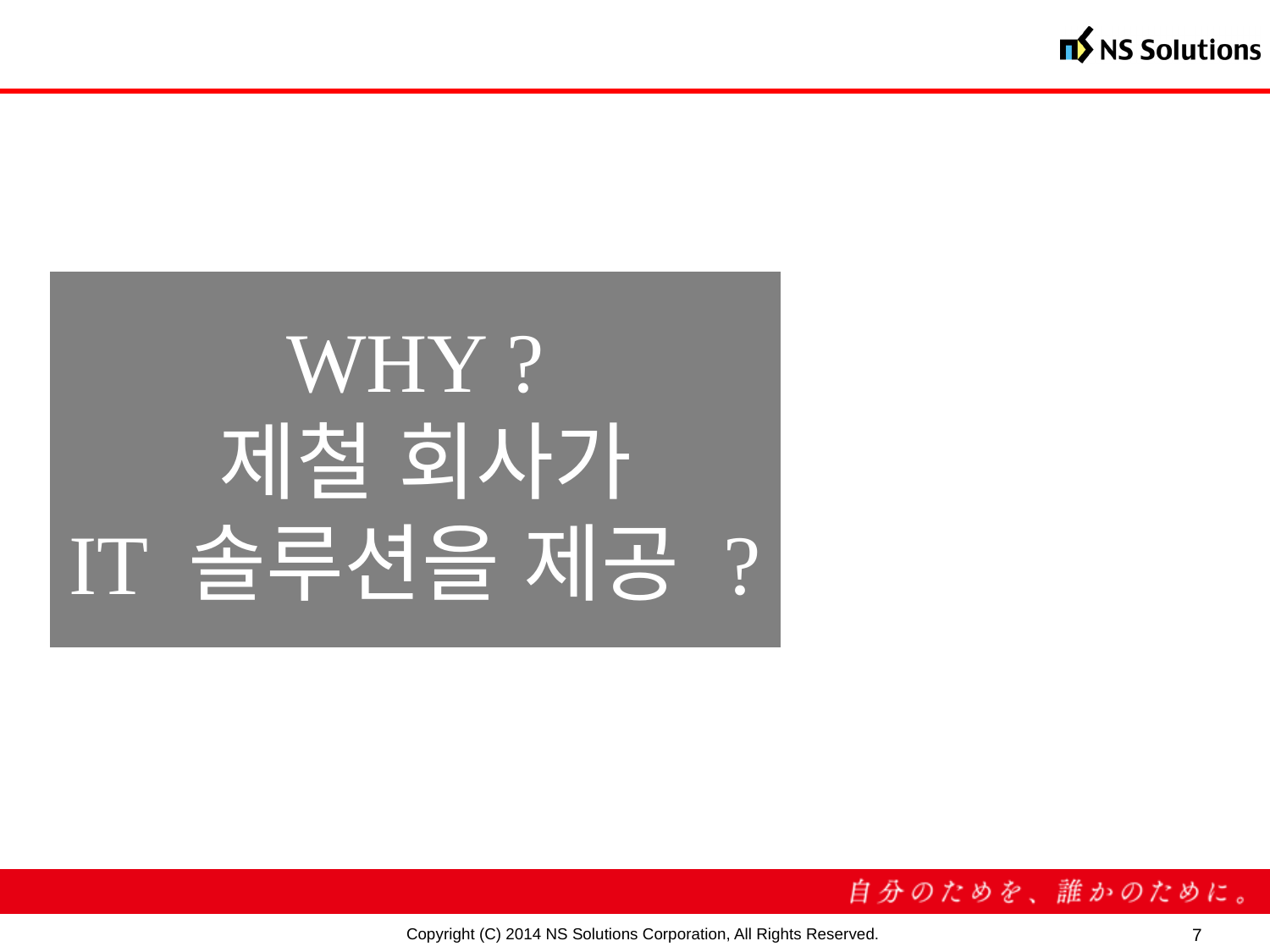

WHY ?
 제철 회사가
IT 솔루션을 제공 ?